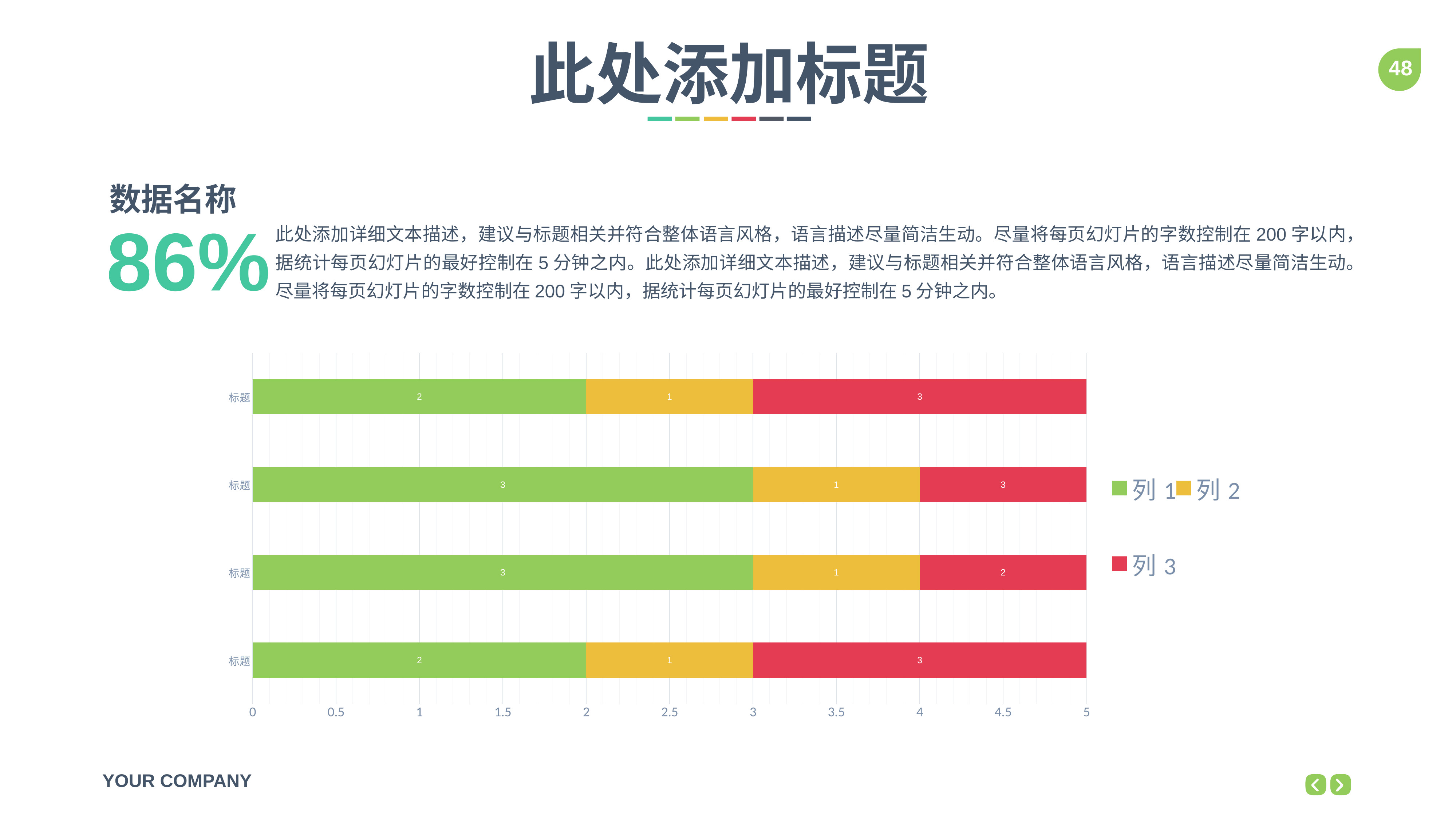

此处添加标题

数据名称
86%
此处添加详细文本描述，建议与标题相关并符合整体语言风格，语言描述尽量简洁生动。尽量将每页幻灯片的字数控制在200字以内，据统计每页幻灯片的最好控制在5分钟之内。此处添加详细文本描述，建议与标题相关并符合整体语言风格，语言描述尽量简洁生动。尽量将每页幻灯片的字数控制在200字以内，据统计每页幻灯片的最好控制在5分钟之内。

### Chart

| Category | 列1 | 列2 | 列3 |
|---|---|---|---|
| 标题 | 2.0 | 1.0 | 3.0 |
| 标题 | 3.0 | 1.0 | 2.0 |
| 标题 | 3.0 | 1.0 | 3.0 |
| 标题 | 2.0 | 1.0 | 3.0 |